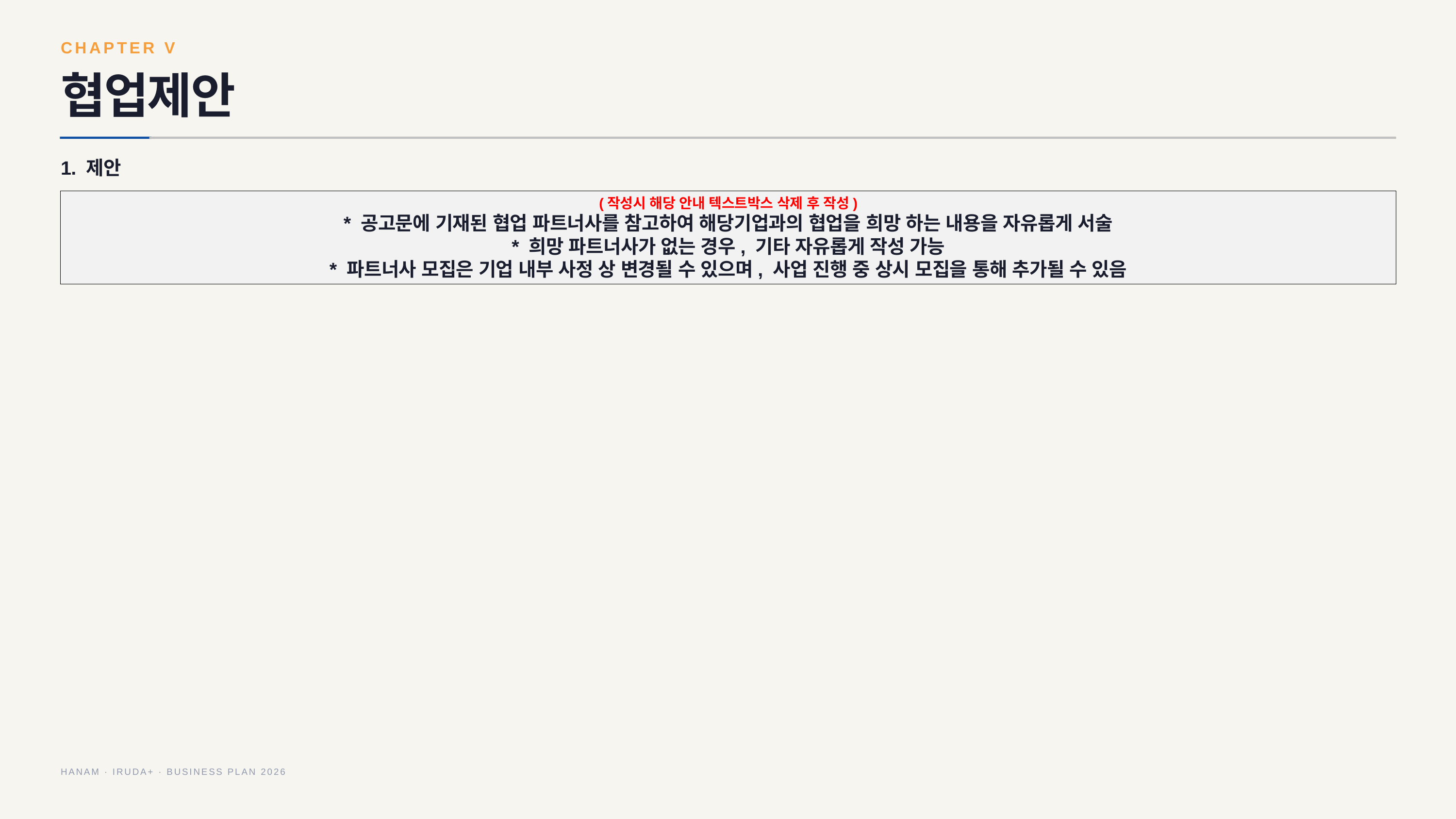

CHAPTER V
협업제안

1. 제안
(작성시 해당 안내 텍스트박스 삭제 후 작성)
* 공고문에 기재된 협업 파트너사를 참고하여 해당기업과의 협업을 희망 하는 내용을 자유롭게 서술
* 희망 파트너사가 없는 경우, 기타 자유롭게 작성 가능
* 파트너사 모집은 기업 내부 사정 상 변경될 수 있으며, 사업 진행 중 상시 모집을 통해 추가될 수 있음
HANAM · IRUDA+ · BUSINESS PLAN 2026